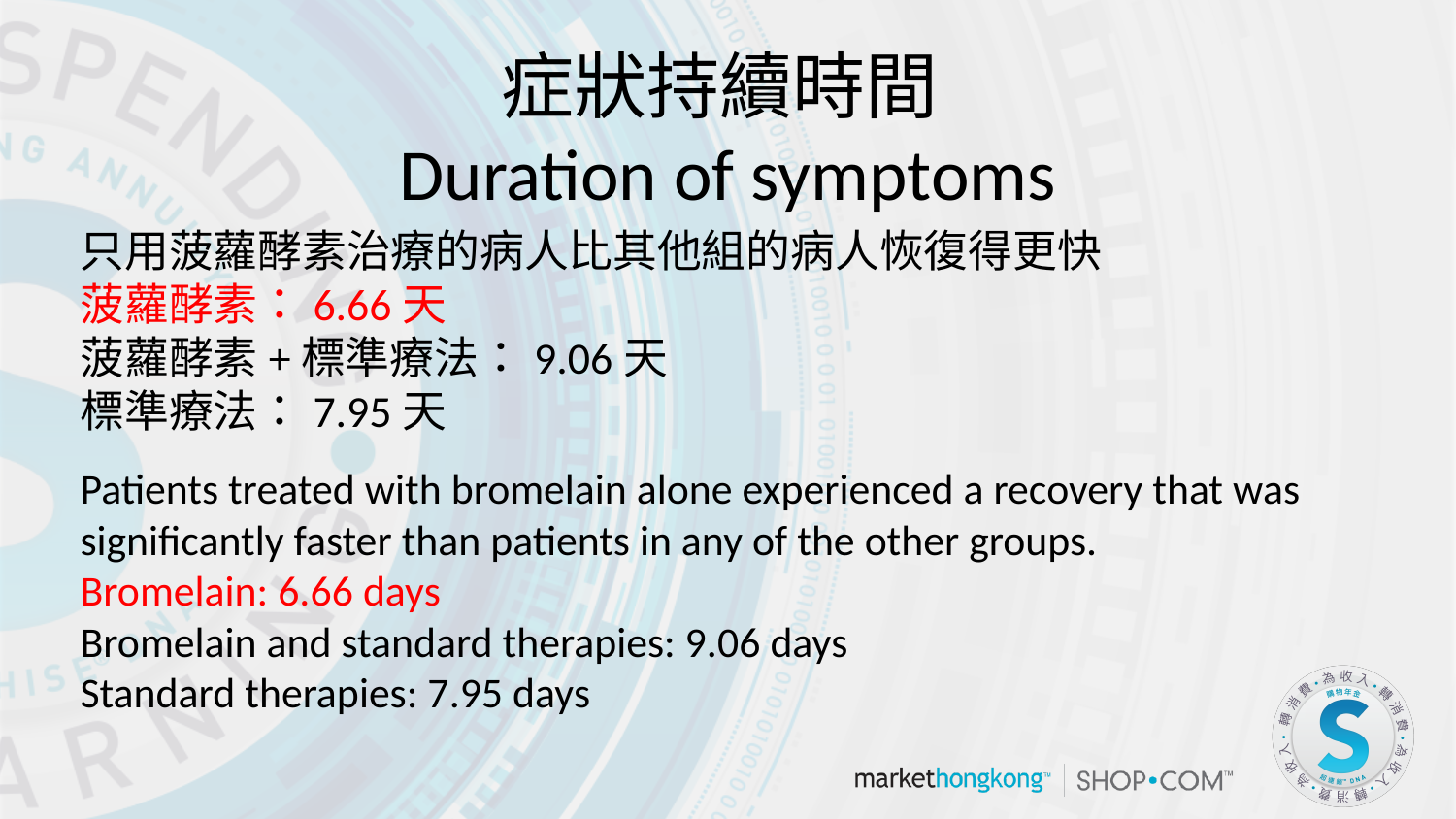

症狀持續時間
Duration of symptoms
只用菠蘿酵素治療的病人比其他組的病人恢復得更快
菠蘿酵素：6.66天
菠蘿酵素+標準療法：9.06天
標準療法：7.95天

Patients treated with bromelain alone experienced a recovery that was significantly faster than patients in any of the other groups.
Bromelain: 6.66 days
Bromelain and standard therapies: 9.06 days
Standard therapies: 7.95 days